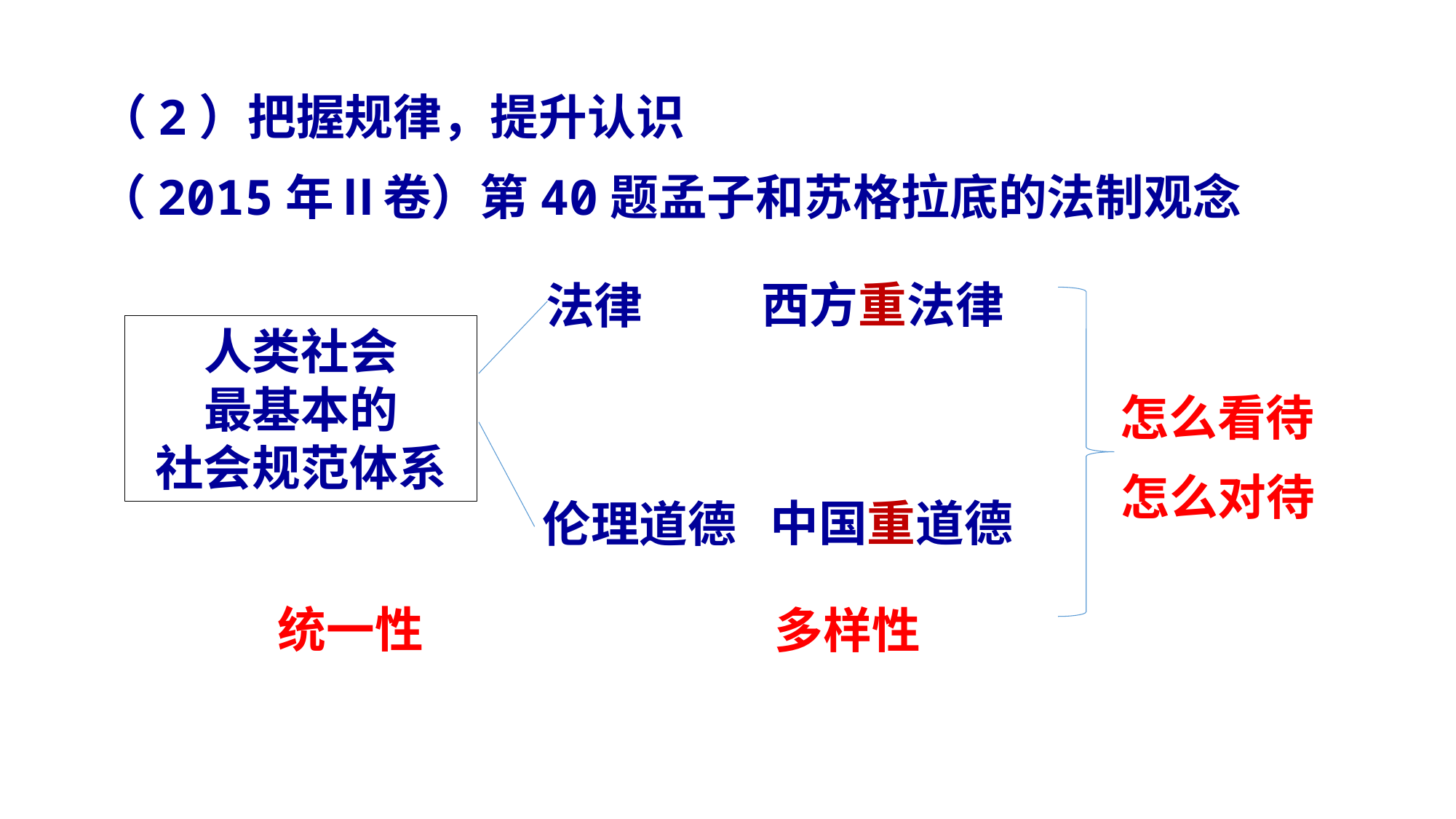

（2）把握规律，提升认识
（2015年Ⅱ卷）第40题孟子和苏格拉底的法制观念
西方重法律
法律

人类社会
最基本的
社会规范体系
怎么看待
怎么对待
中国重道德
伦理道德
统一性
多样性